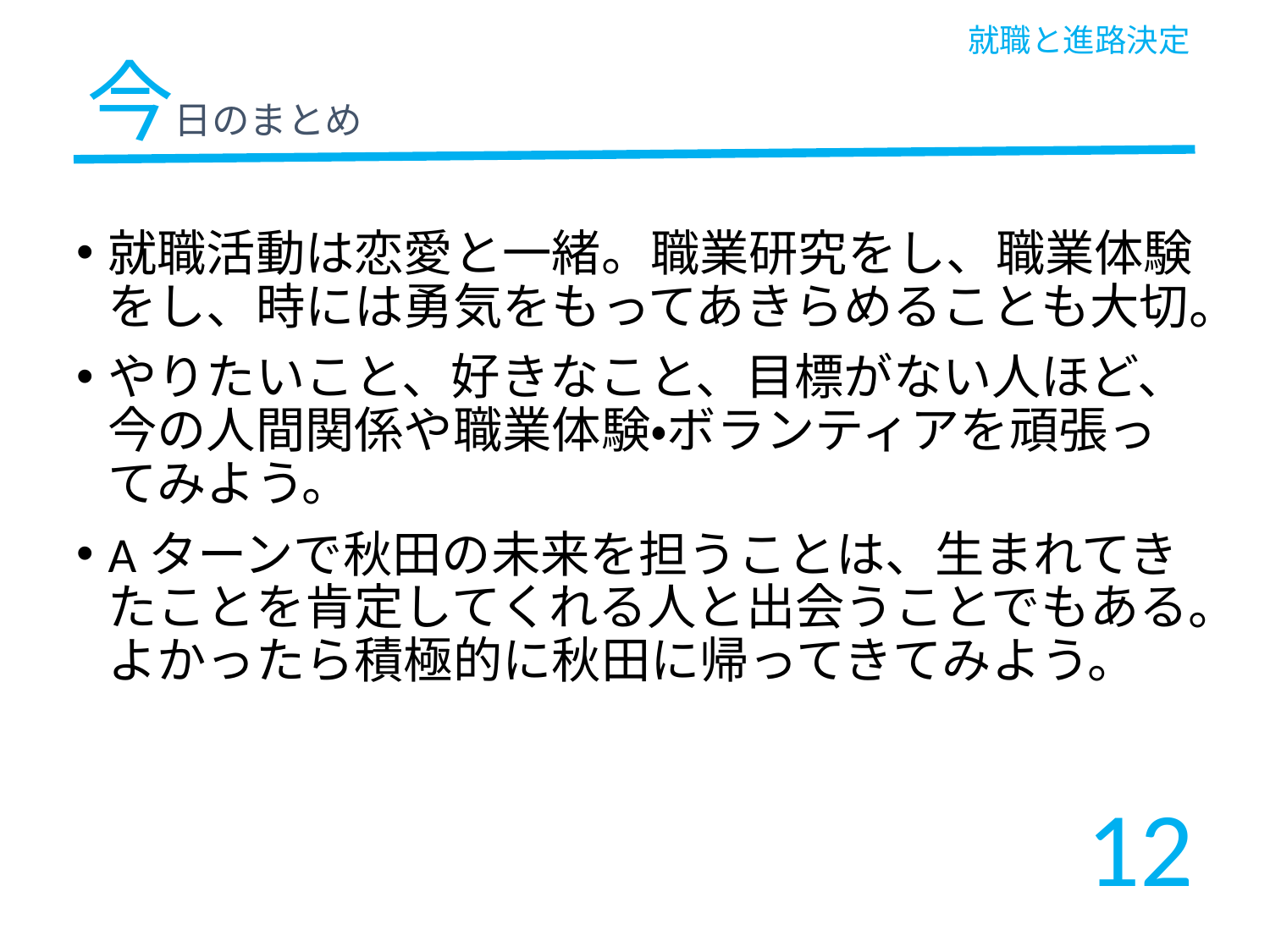

就職と進路決定
今日のまとめ
就職活動は恋愛と一緒。職業研究をし、職業体験をし、時には勇気をもってあきらめることも大切。
やりたいこと、好きなこと、目標がない人ほど、今の人間関係や職業体験・ボランティアを頑張ってみよう。
Aターンで秋田の未来を担うことは、生まれてきたことを肯定してくれる人と出会うことでもある。よかったら積極的に秋田に帰ってきてみよう。
12